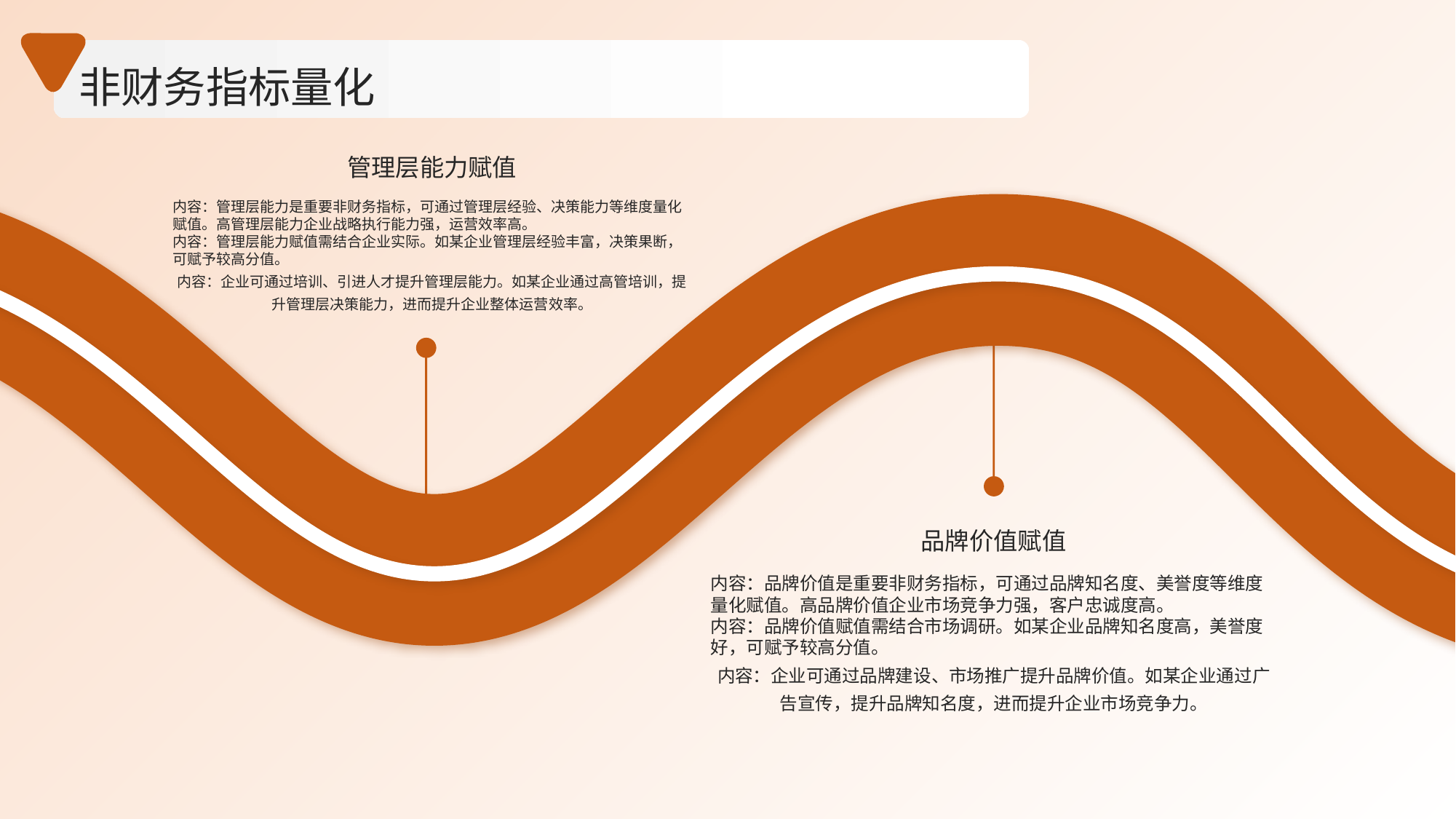

非财务指标量化
管理层能力赋值
内容：管理层能力是重要非财务指标，可通过管理层经验、决策能力等维度量化赋值。高管理层能力企业战略执行能力强，运营效率高。
内容：管理层能力赋值需结合企业实际。如某企业管理层经验丰富，决策果断，可赋予较高分值。
内容：企业可通过培训、引进人才提升管理层能力。如某企业通过高管培训，提升管理层决策能力，进而提升企业整体运营效率。

品牌价值赋值
内容：品牌价值是重要非财务指标，可通过品牌知名度、美誉度等维度量化赋值。高品牌价值企业市场竞争力强，客户忠诚度高。
内容：品牌价值赋值需结合市场调研。如某企业品牌知名度高，美誉度好，可赋予较高分值。
内容：企业可通过品牌建设、市场推广提升品牌价值。如某企业通过广告宣传，提升品牌知名度，进而提升企业市场竞争力。